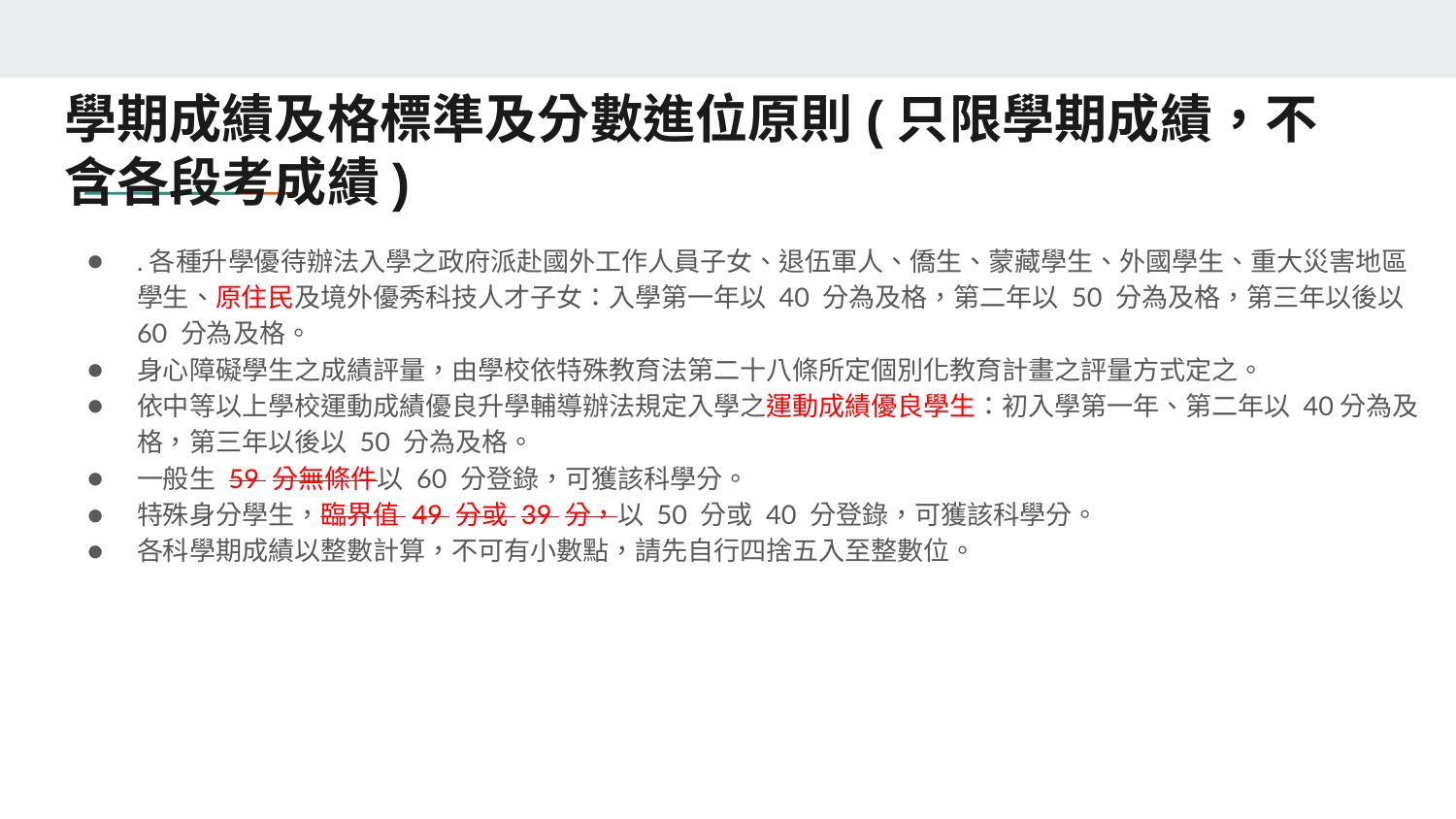

# 學期成績及格標準及分數進位原則(只限學期成績，不 含各段考成績)
.各種升學優待辦法入學之政府派赴國外工作人員子女、退伍軍人、僑生、蒙藏學生、外國學生、重大災害地區學生、原住民及境外優秀科技人才子女：入學第一年以 40 分為及格，第二年以 50 分為及格，第三年以後以 60 分為及格。
身心障礙學生之成績評量，由學校依特殊教育法第二十八條所定個別化教育計畫之評量方式定之。
依中等以上學校運動成績優良升學輔導辦法規定入學之運動成績優良學生：初入學第一年、第二年以 40分為及格，第三年以後以 50 分為及格。
一般生 59 分無條件以 60 分登錄，可獲該科學分。
特殊身分學生，臨界值 49 分或 39 分，以 50 分或 40 分登錄，可獲該科學分。
各科學期成績以整數計算，不可有小數點，請先自行四捨五入至整數位。